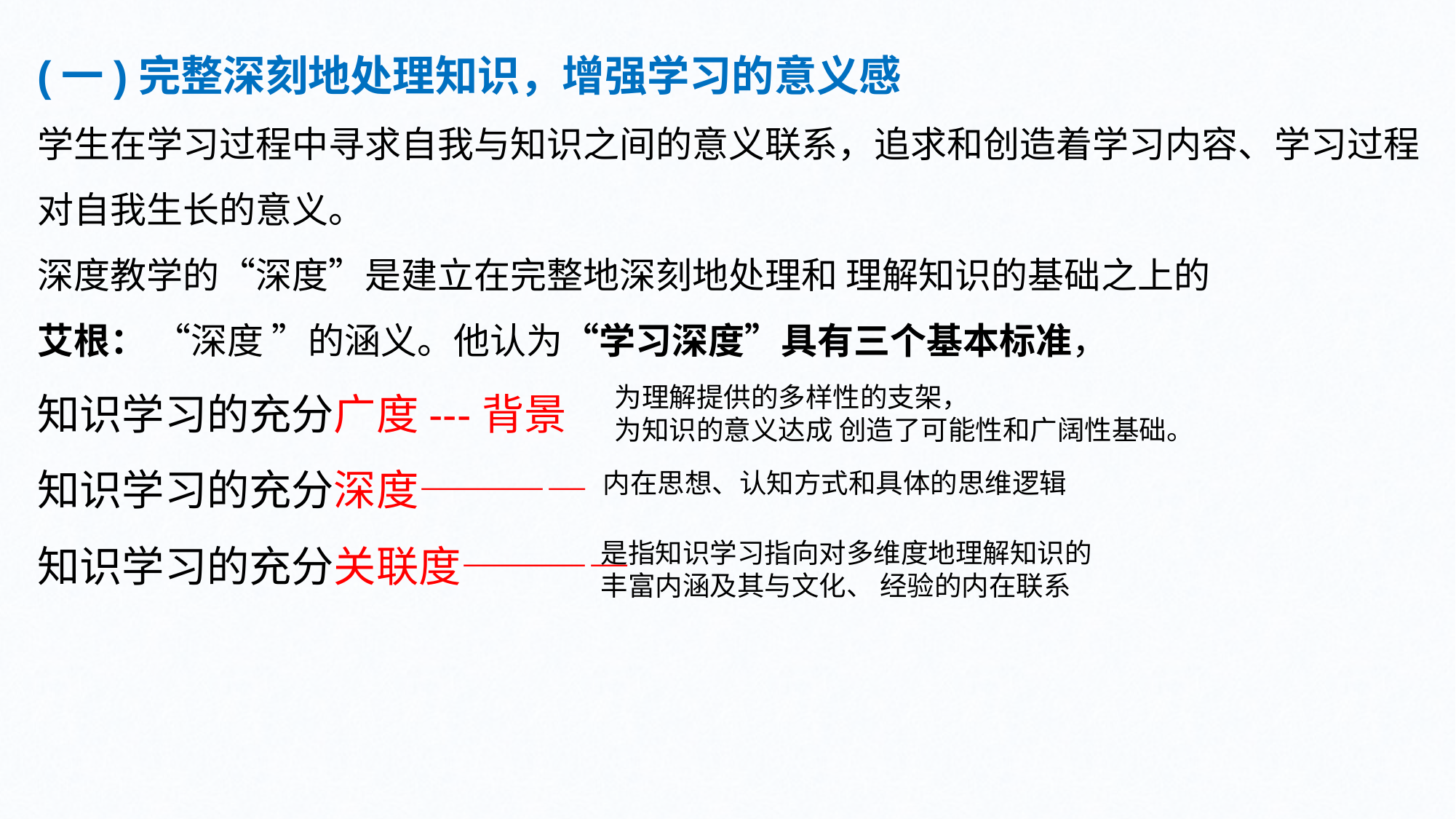

(一)完整深刻地处理知识，增强学习的意义感
学生在学习过程中寻求自我与知识之间的意义联系，追求和创造着学习内容、学习过程对自我生长的意义。
深度教学的“深度”是建立在完整地深刻地处理和 理解知识的基础之上的
艾根： “深度 ”的涵义。他认为“学习深度”具有三个基本标准，
知识学习的充分广度---背景
知识学习的充分深度————
知识学习的充分关联度————
为理解提供的多样性的支架，
为知识的意义达成 创造了可能性和广阔性基础。
内在思想、认知方式和具体的思维逻辑
是指知识学习指向对多维度地理解知识的丰富内涵及其与文化、 经验的内在联系